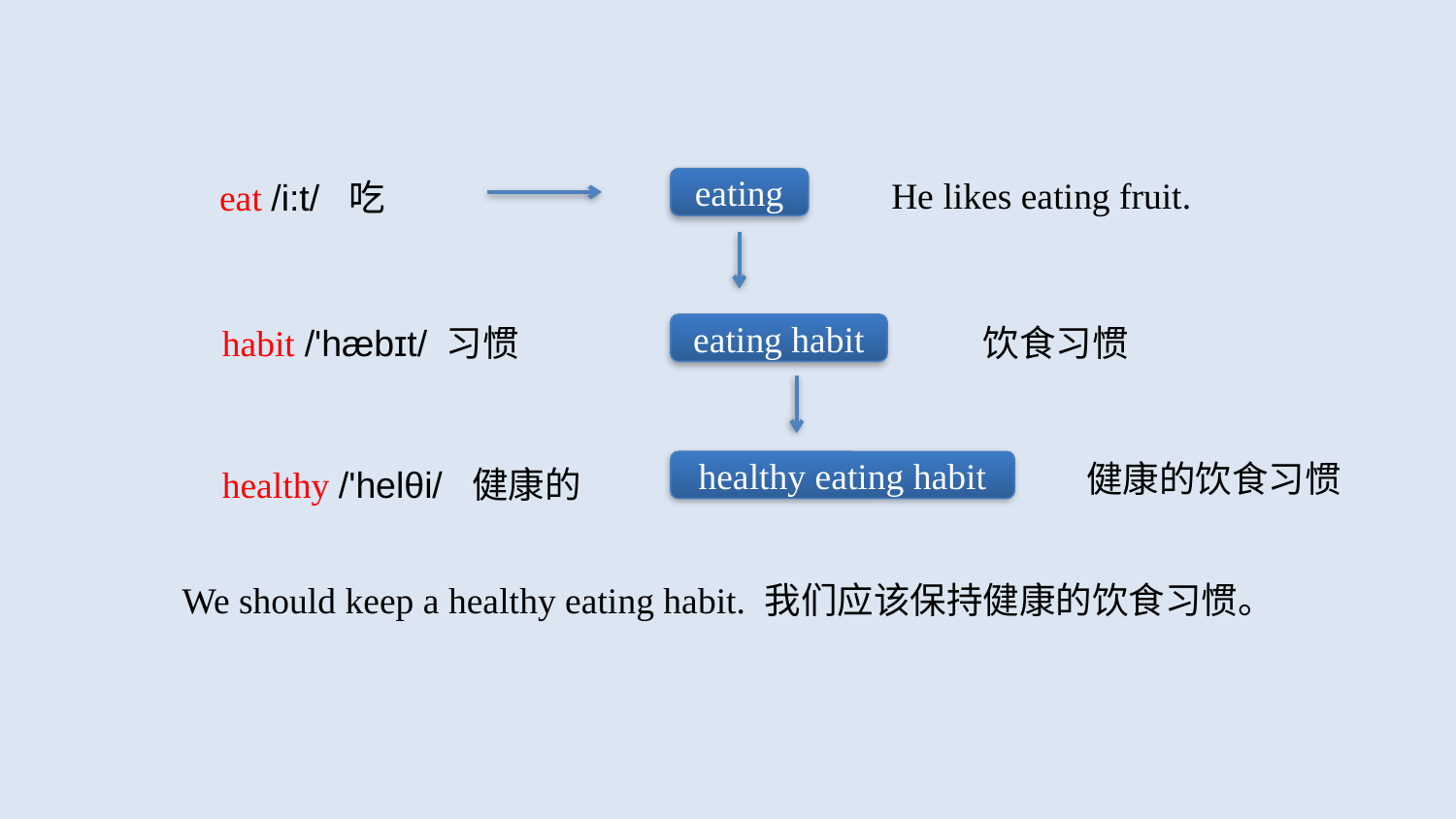

He likes eating fruit.
eat /i:t/  吃
eating
habit /'hæbɪt/ 习惯
饮食习惯
eating habit
健康的饮食习惯
healthy /'helθi/  健康的
healthy eating habit
We should keep a healthy eating habit. 我们应该保持健康的饮食习惯。